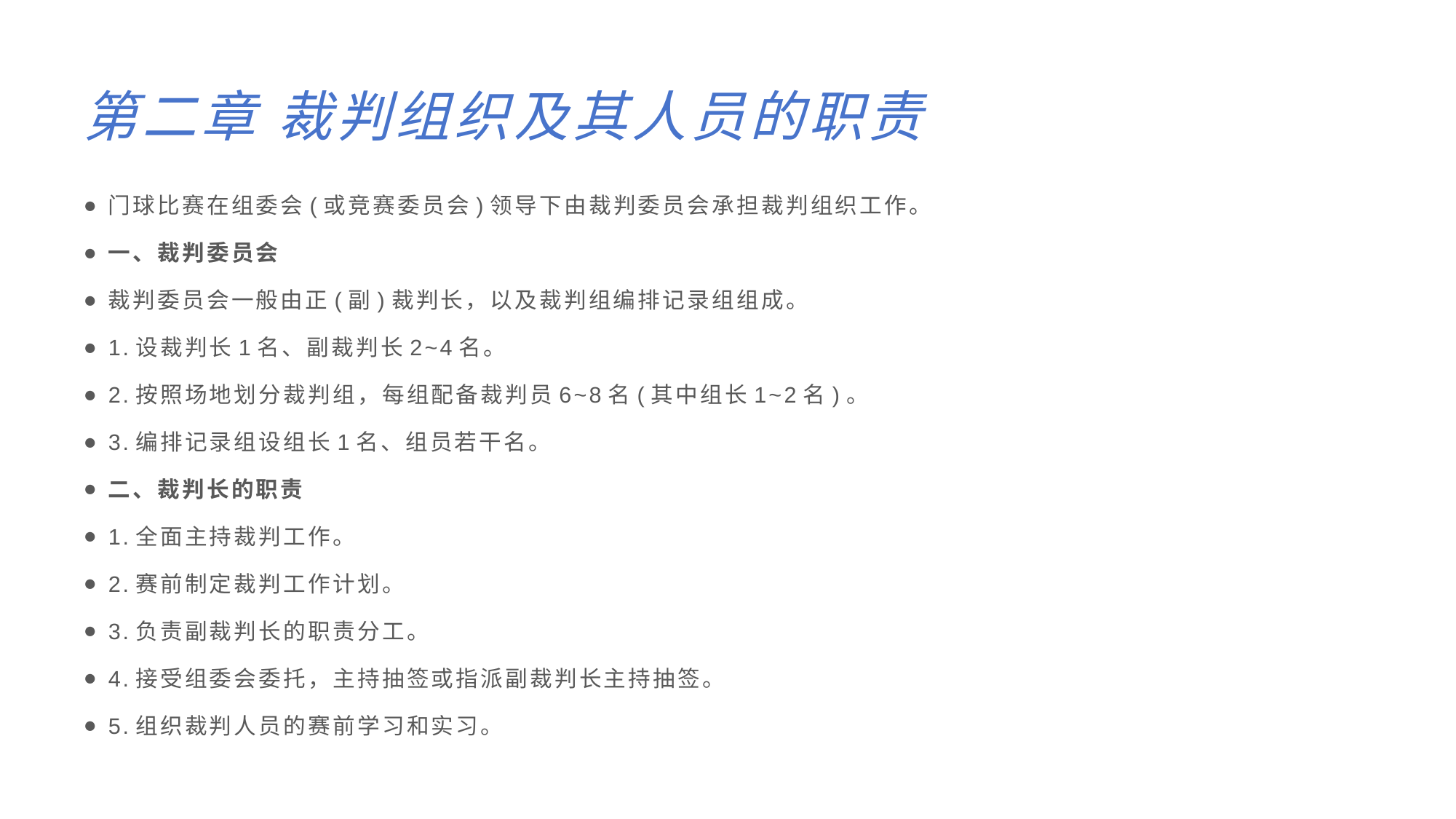

# 第二章 裁判组织及其人员的职责
门球比赛在组委会(或竞赛委员会)领导下由裁判委员会承担裁判组织工作。
一、裁判委员会
裁判委员会一般由正(副)裁判长，以及裁判组编排记录组组成。
1.设裁判长1名、副裁判长2~4名。
2.按照场地划分裁判组，每组配备裁判员6~8名(其中组长1~2名)。
3.编排记录组设组长1名、组员若干名。
二、裁判长的职责
1.全面主持裁判工作。
2.赛前制定裁判工作计划。
3.负责副裁判长的职责分工。
4.接受组委会委托，主持抽签或指派副裁判长主持抽签。
5.组织裁判人员的赛前学习和实习。